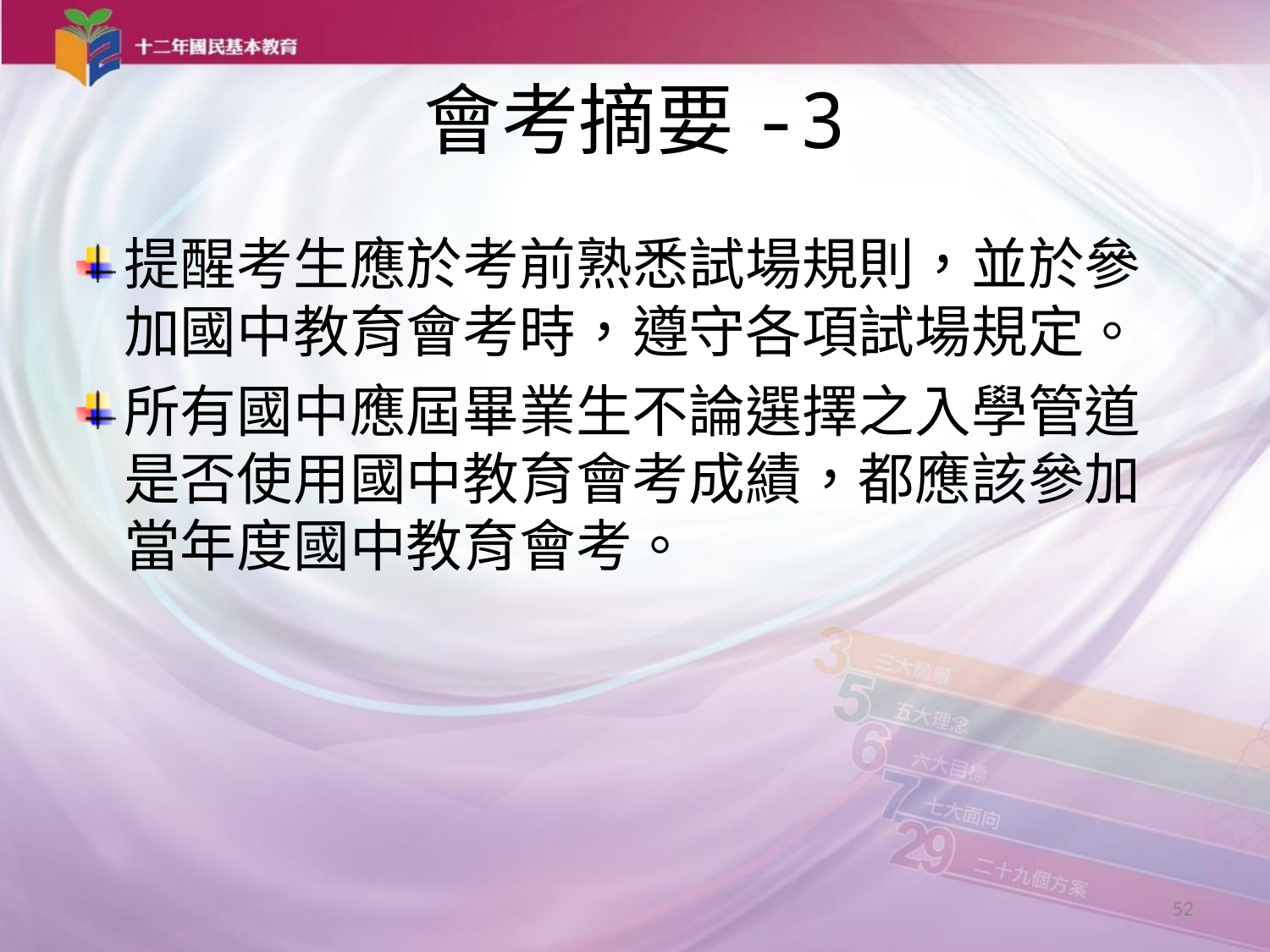

# 會考摘要-3
提醒考生應於考前熟悉試場規則，並於參加國中教育會考時，遵守各項試場規定。
所有國中應屆畢業生不論選擇之入學管道是否使用國中教育會考成績，都應該參加當年度國中教育會考。

52